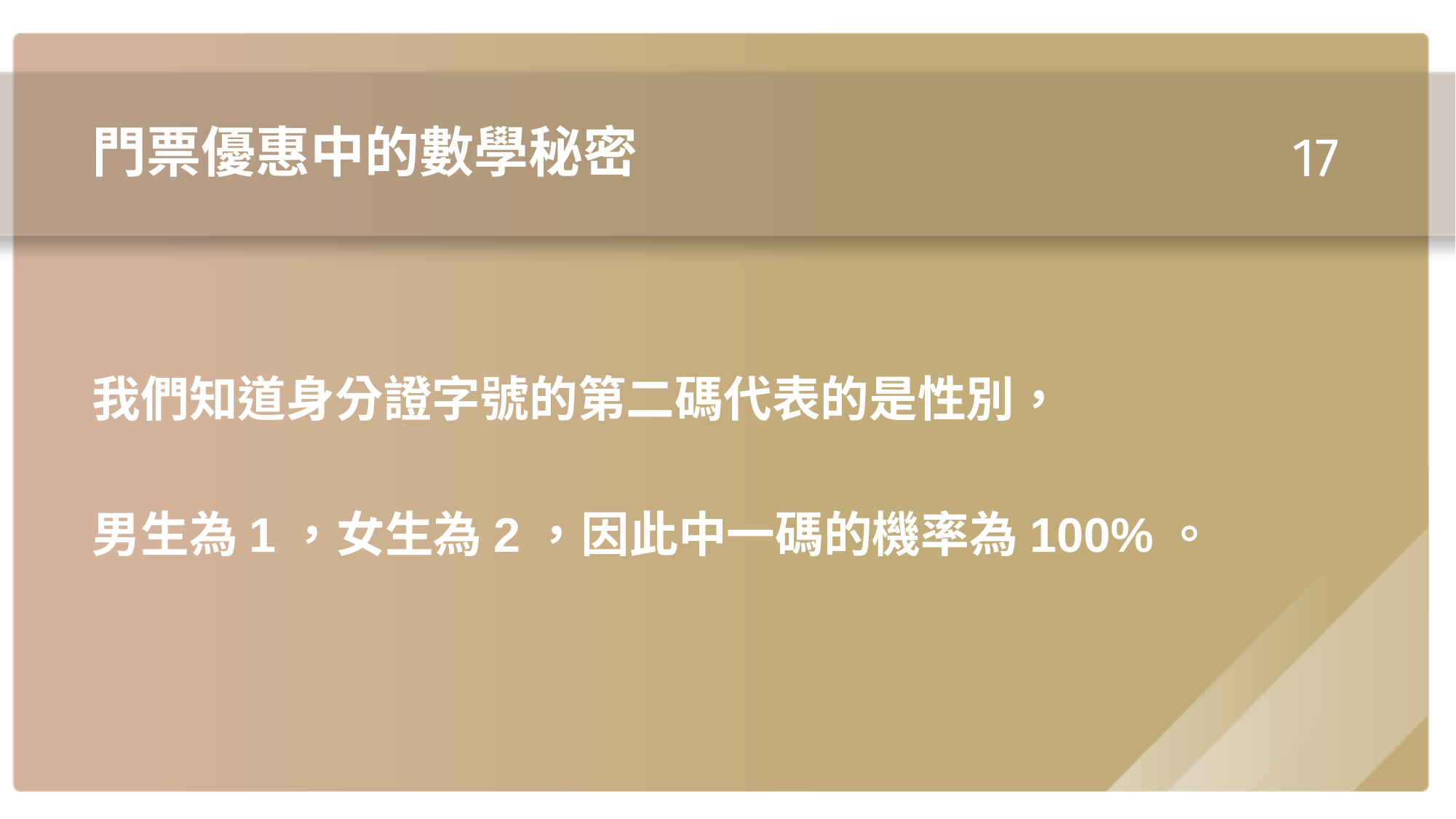

17
# 門票優惠中的數學秘密
我們知道身分證字號的第二碼代表的是性別，

男生為1，女生為2，因此中一碼的機率為100%。